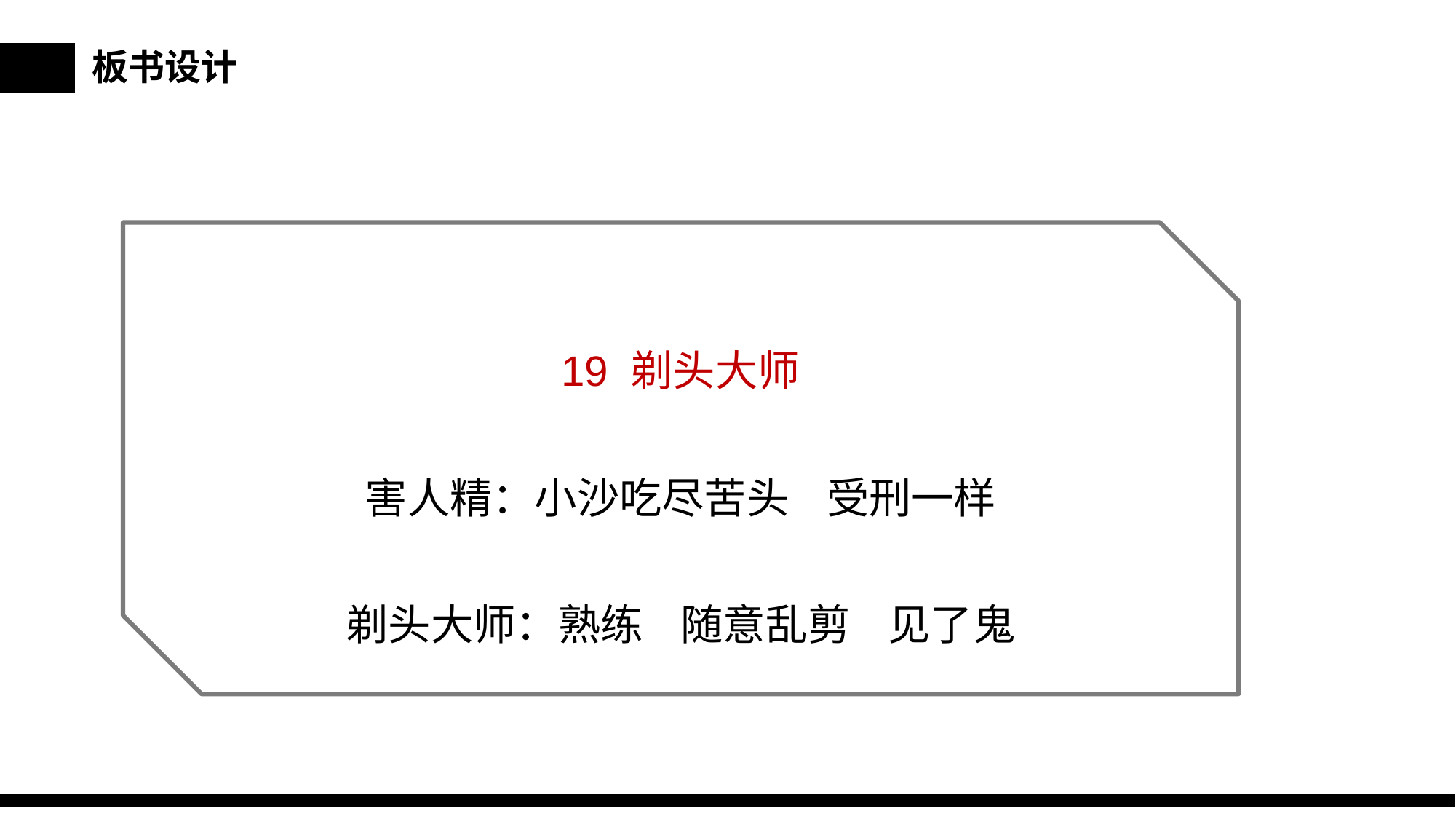

板书设计
19 剃头大师
害人精：小沙吃尽苦头    受刑一样
剃头大师：熟练    随意乱剪    见了鬼